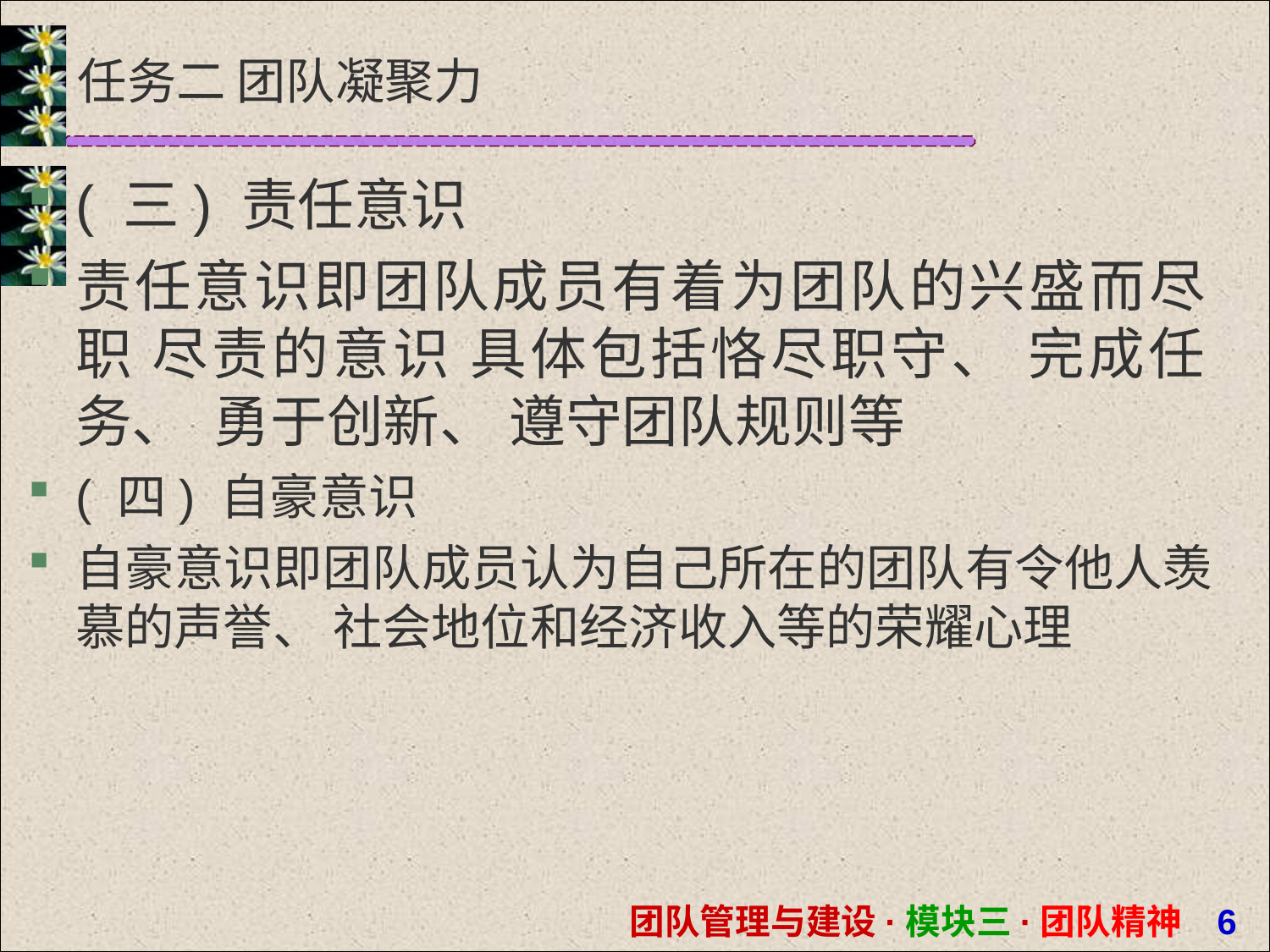

# 任务二 团队凝聚力

( 三) 责任意识
责任意识即团队成员有着为团队的兴盛而尽职 尽责的意识 具体包括恪尽职守、 完成任务、  勇于创新、 遵守团队规则等
( 四) 自豪意识
自豪意识即团队成员认为自己所在的团队有令他人羡 慕的声誉、 社会地位和经济收入等的荣耀心理

团队管理与建设·模块三·团队精神 6